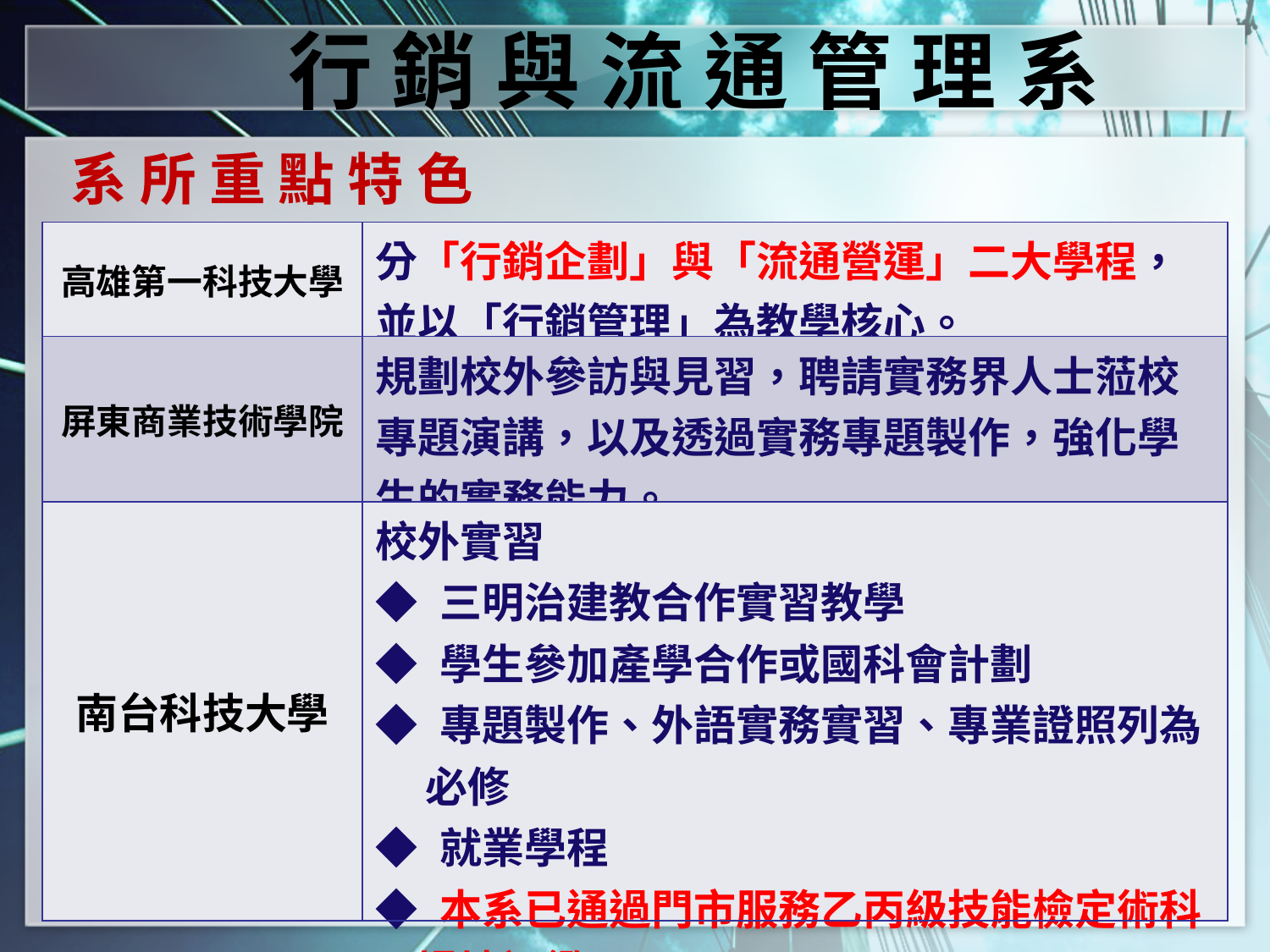

行 銷 與 流 通 管 理 系
系 所 重 點 特 色
| 高雄第一科技大學 | 分「行銷企劃」與「流通營運」二大學程，並以「行銷管理」為教學核心。 |
| --- | --- |
| 屏東商業技術學院 | 規劃校外參訪與見習，聘請實務界人士蒞校專題演講，以及透過實務專題製作，強化學生的實務能力。 |
| 南台科技大學 | 校外實習 ◆ 三明治建教合作實習教學 ◆ 學生參加產學合作或國科會計劃 ◆ 專題製作、外語實務實習、專業證照列為 必修 ◆ 就業學程 ◆ 本系已通過門市服務乙丙級技能檢定術科 場地評鑑 |